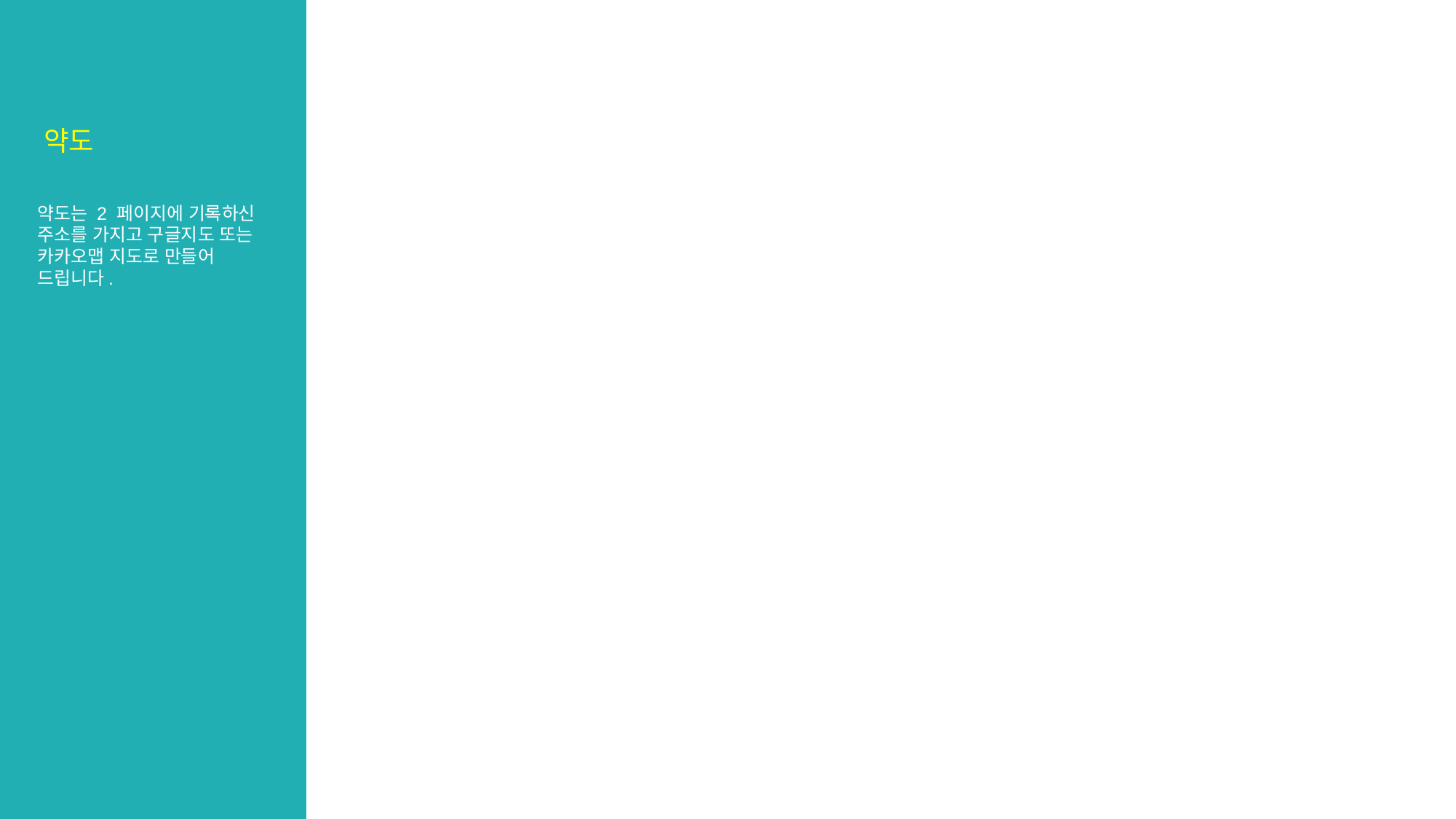

# 약도
약도는 2 페이지에 기록하신 주소를 가지고 구글지도 또는 카카오맵 지도로 만들어 드립니다.
6
Lorem ipsum dolor sit amet, consectetuer